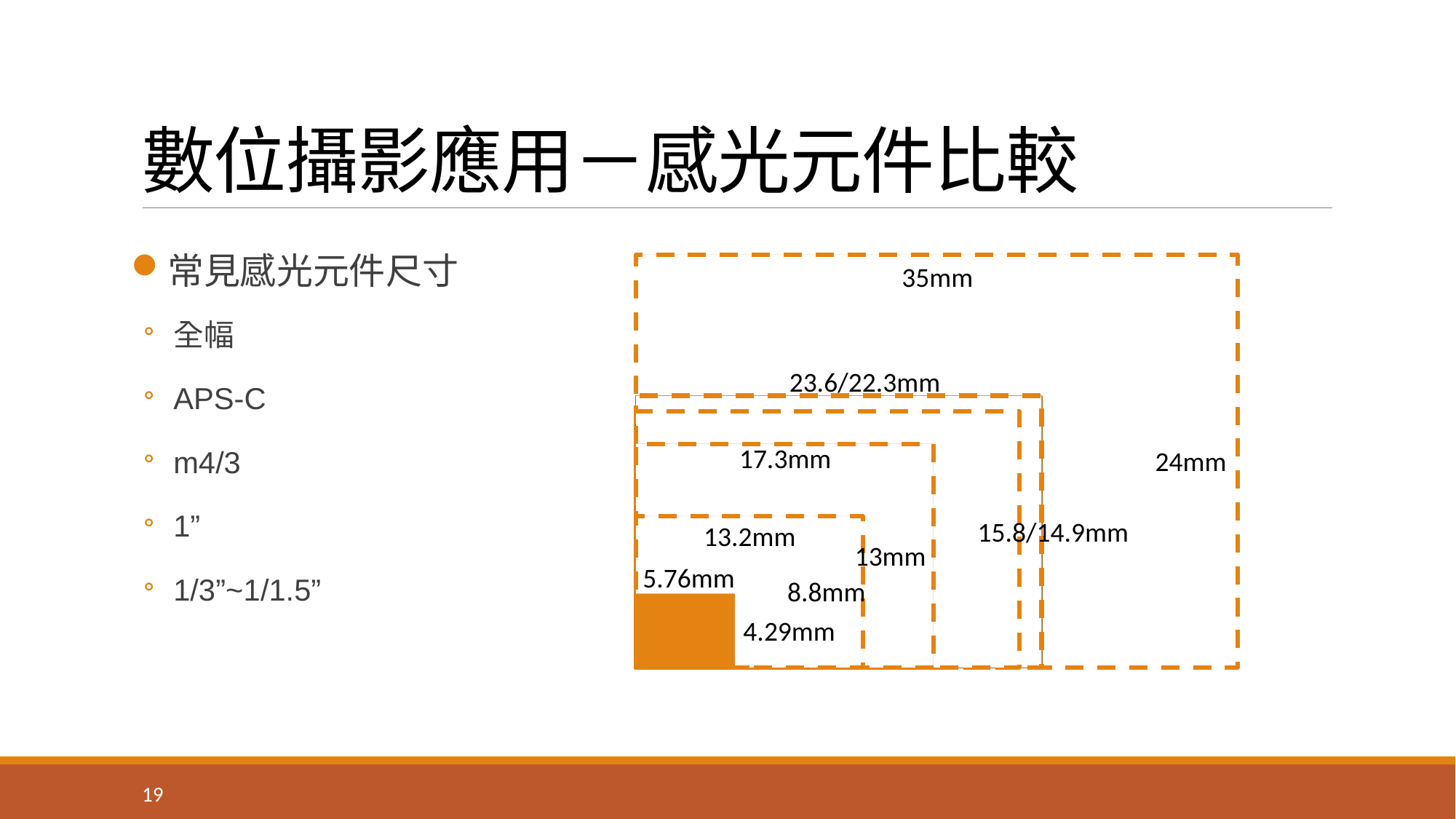

# 數位攝影應用－感光元件比較
常見感光元件尺寸
全幅
APS-C
m4/3
1”
1/3”~1/1.5”

35mm

23.6/22.3mm

17.3mm
24mm

15.8/14.9mm
13.2mm

13mm
5.76mm
8.8mm

4.29mm
19